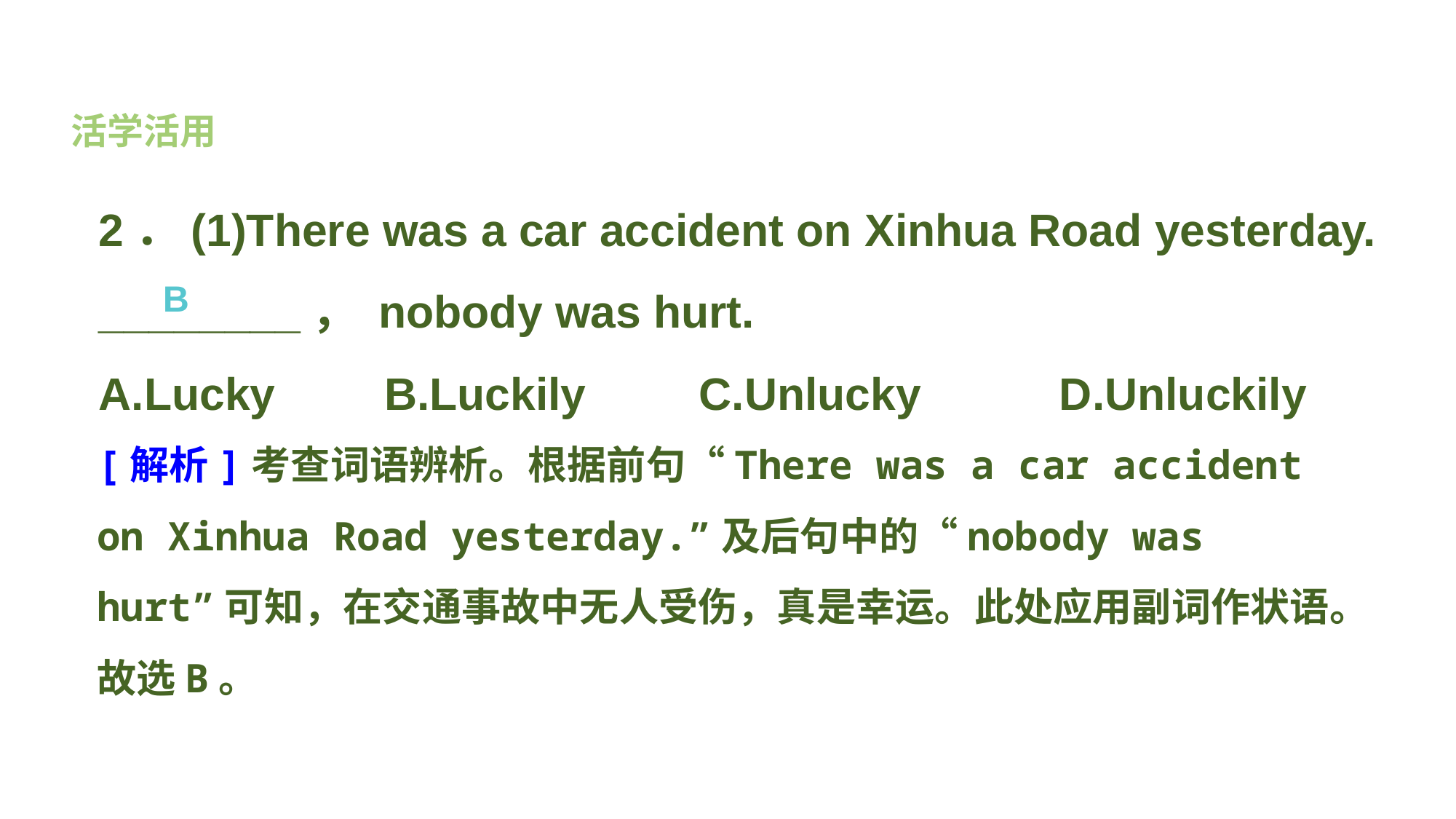

活学活用
2．(1)There was a car accident on Xinhua Road yesterday. ________， nobody was hurt.
A.Lucky　    B.Luckily         C.Unlucky           D.Unluckily
B
[解析]考查词语辨析。根据前句“There was a car accident on Xinhua Road yesterday.”及后句中的“nobody was hurt”可知，在交通事故中无人受伤，真是幸运。此处应用副词作状语。故选B。